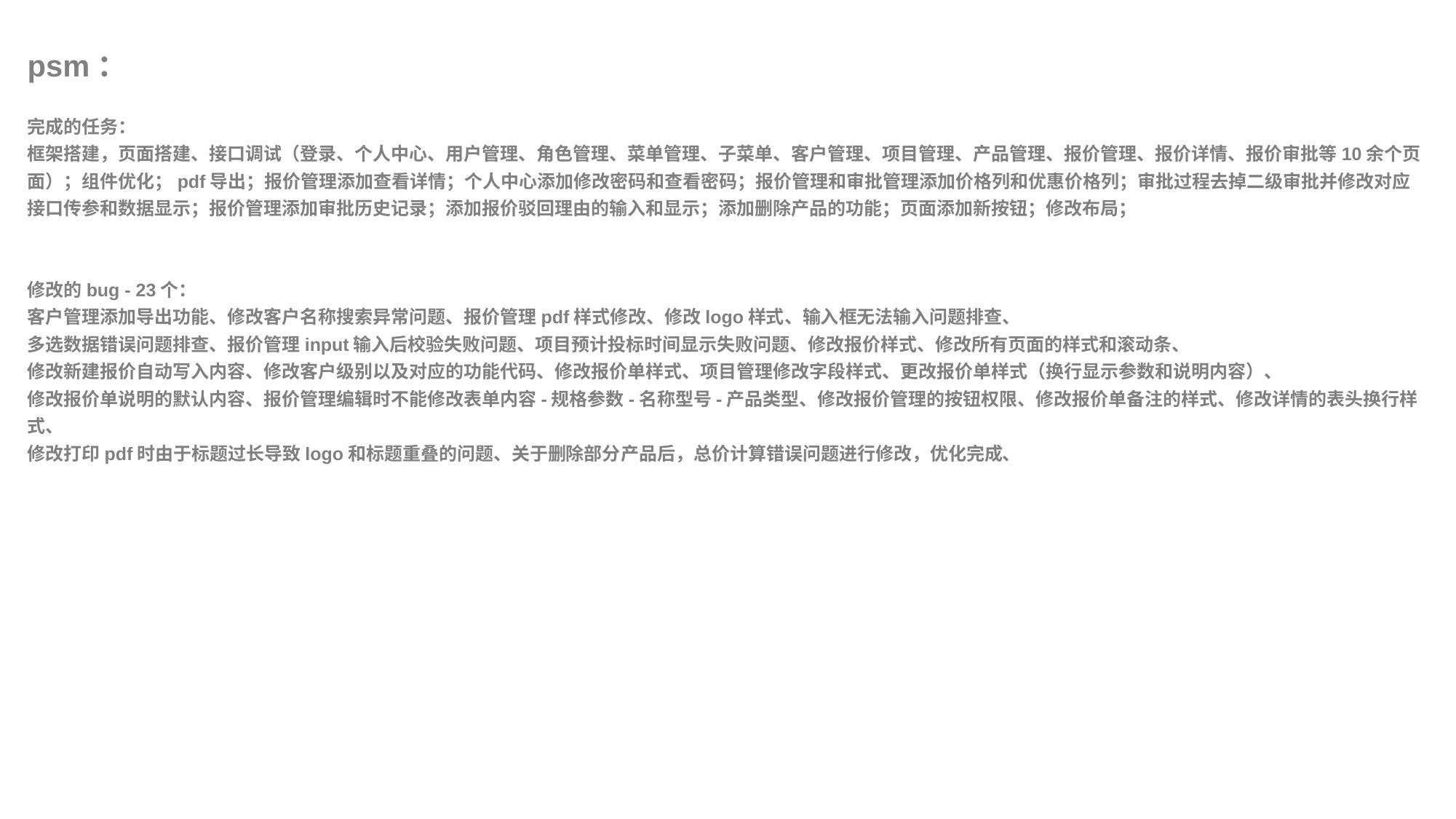

psm：

完成的任务：
框架搭建，页面搭建、接口调试（登录、个人中心、用户管理、角色管理、菜单管理、子菜单、客户管理、项目管理、产品管理、报价管理、报价详情、报价审批等10余个页面）；组件优化；pdf导出；报价管理添加查看详情；个人中心添加修改密码和查看密码；报价管理和审批管理添加价格列和优惠价格列；审批过程去掉二级审批并修改对应接口传参和数据显示；报价管理添加审批历史记录；添加报价驳回理由的输入和显示；添加删除产品的功能；页面添加新按钮；修改布局；

修改的bug - 23个：
客户管理添加导出功能、修改客户名称搜索异常问题、报价管理pdf样式修改、修改logo样式、输入框无法输入问题排查、
多选数据错误问题排查、报价管理input输入后校验失败问题、项目预计投标时间显示失败问题、修改报价样式、修改所有页面的样式和滚动条、
修改新建报价自动写入内容、修改客户级别以及对应的功能代码、修改报价单样式、项目管理修改字段样式、更改报价单样式（换行显示参数和说明内容）、
修改报价单说明的默认内容、报价管理编辑时不能修改表单内容-规格参数-名称型号-产品类型、修改报价管理的按钮权限、修改报价单备注的样式、修改详情的表头换行样式、
修改打印pdf时由于标题过长导致logo和标题重叠的问题、关于删除部分产品后，总价计算错误问题进行修改，优化完成、